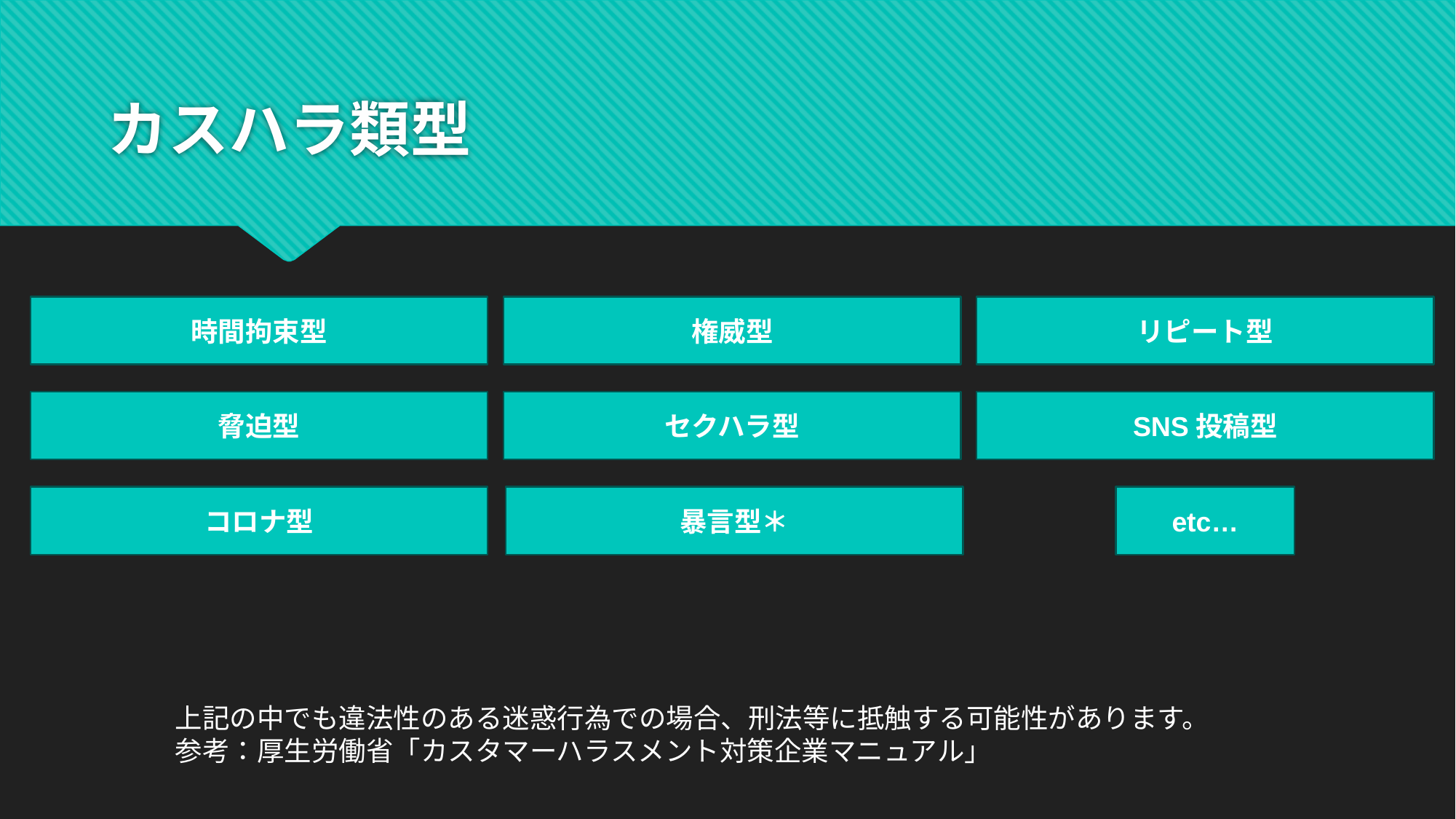

# カスハラ類型
リピート型
権威型
時間拘束型
脅迫型
セクハラ型
SNS投稿型
暴言型＊
コロナ型
etc…
上記の中でも違法性のある迷惑行為での場合、刑法等に抵触する可能性があります。
参考：厚生労働省「カスタマーハラスメント対策企業マニュアル」